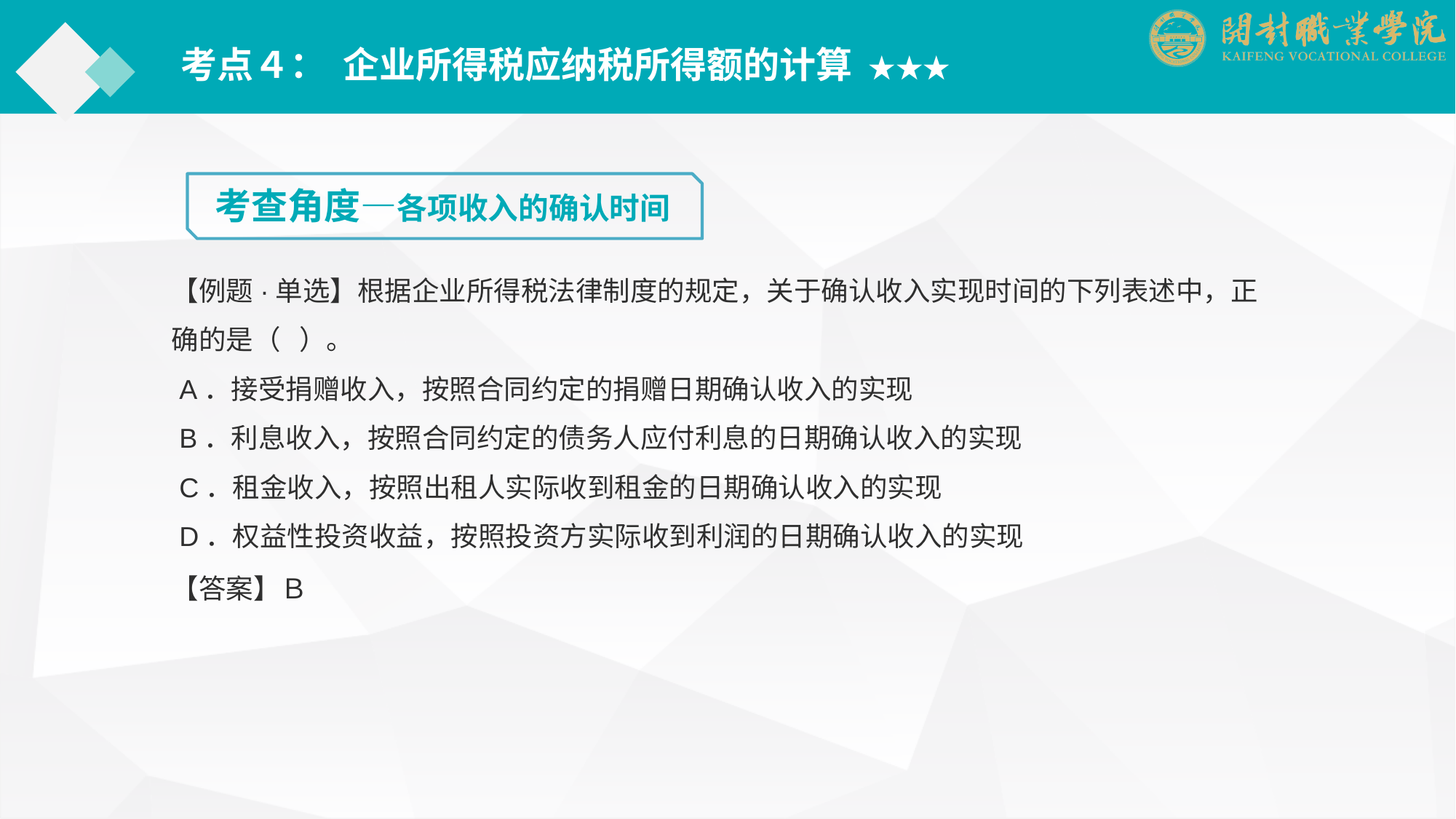

考点４：  企业所得税应纳税所得额的计算  ★★★

考查角度—各项收入的确认时间
【例题·单选】根据企业所得税法律制度的规定，关于确认收入实现时间的下列表述中，正确的是（   ）。
 A．接受捐赠收入，按照合同约定的捐赠日期确认收入的实现
 B．利息收入，按照合同约定的债务人应付利息的日期确认收入的实现
 C．租金收入，按照出租人实际收到租金的日期确认收入的实现
 D．权益性投资收益，按照投资方实际收到利润的日期确认收入的实现
【答案】Ｂ